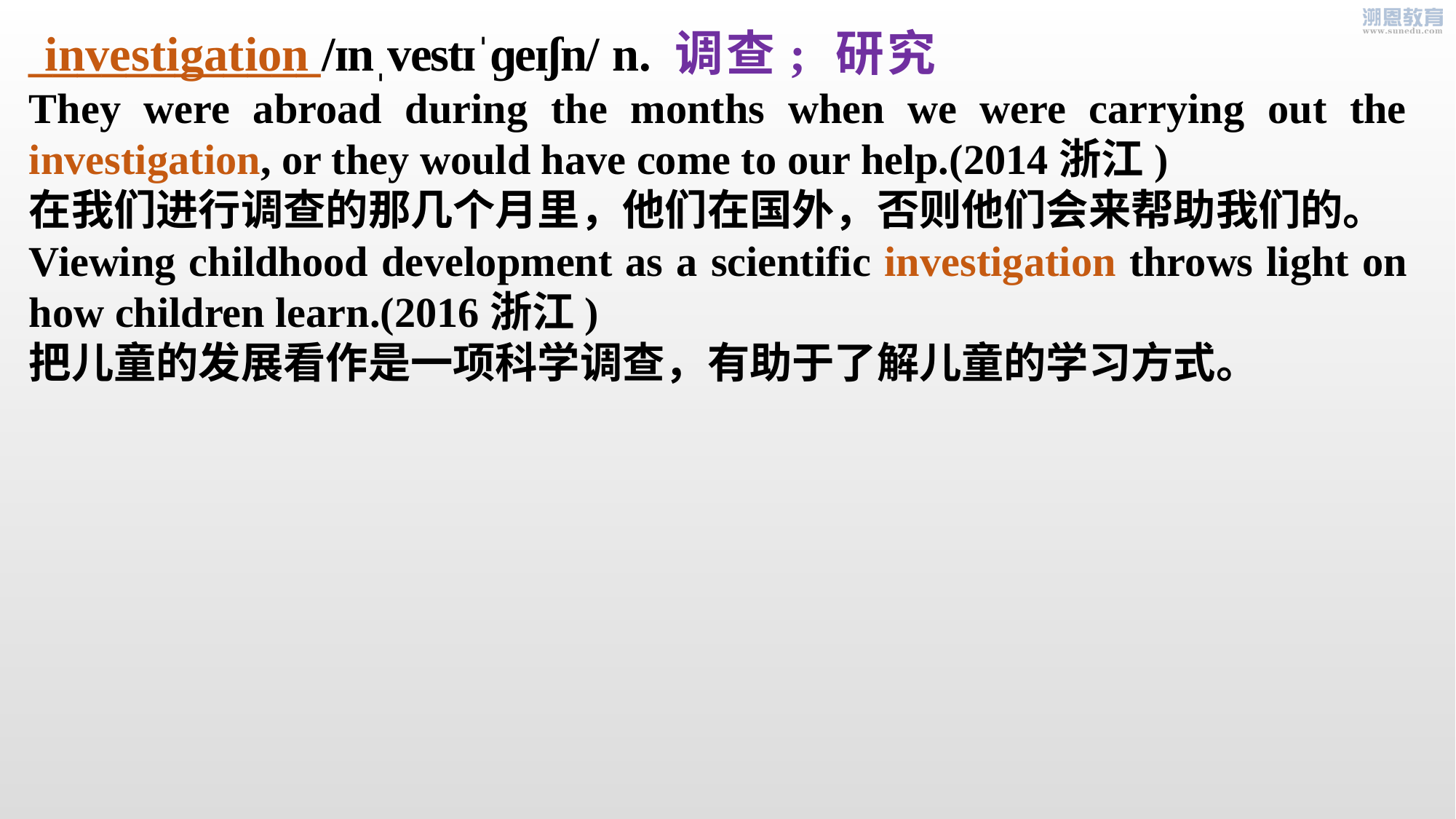

____________/ɪnˌvestɪˈɡeɪʃn/ n. 调查; 研究
They were abroad during the months when we were carrying out the investigation, or they would have come to our help.(2014浙江)
在我们进行调查的那几个月里，他们在国外，否则他们会来帮助我们的。
Viewing childhood development as a scientific investigation throws light on how children learn.(2016浙江)
把儿童的发展看作是一项科学调查，有助于了解儿童的学习方式。
investigation